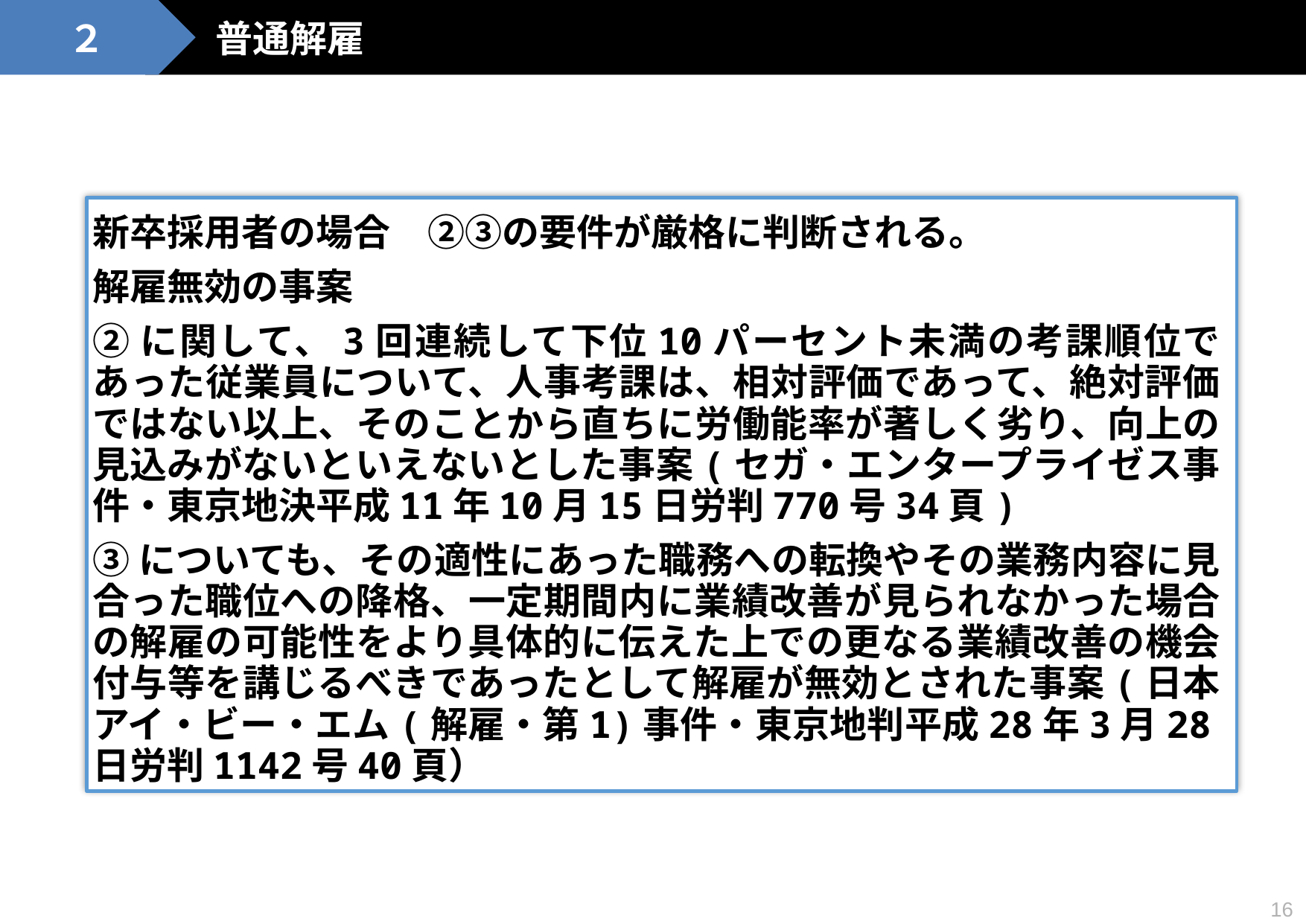

普通解雇
２

新卒採用者の場合　②③の要件が厳格に判断される。
解雇無効の事案
②に関して、3回連続して下位10パーセント未満の考課順位であった従業員について、人事考課は、相対評価であって、絶対評価ではない以上、そのことから直ちに労働能率が著しく劣り、向上の見込みがないといえないとした事案(セガ・エンタープライゼス事件・東京地決平成11年10月15日労判770号34頁)
③についても、その適性にあった職務への転換やその業務内容に見合った職位への降格、一定期間内に業績改善が見られなかった場合の解雇の可能性をより具体的に伝えた上での更なる業績改善の機会付与等を講じるべきであったとして解雇が無効とされた事案(日本アイ・ビー・エム(解雇・第1)事件・東京地判平成28年3月28日労判1142号40頁）

16